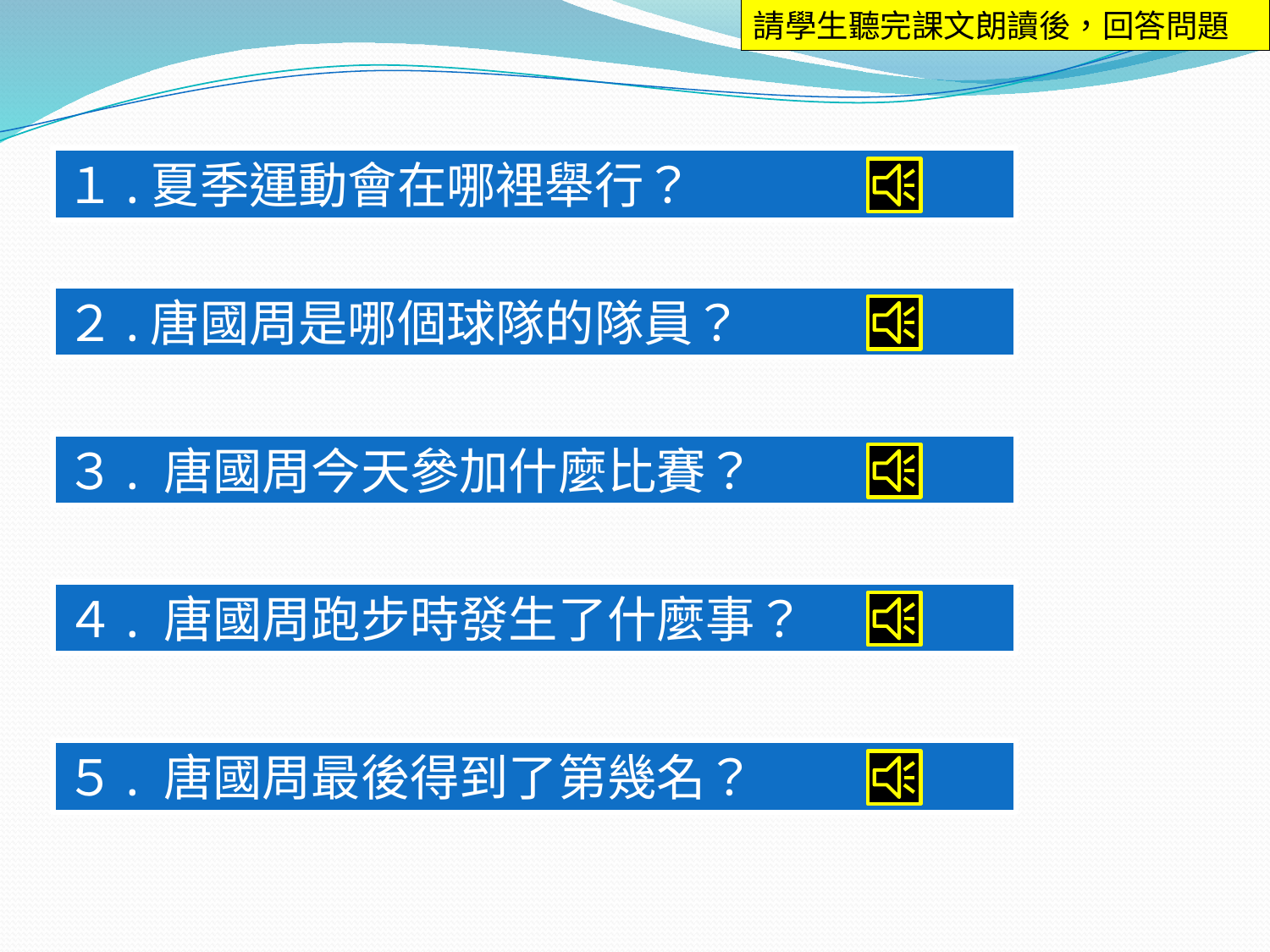

請學生聽完課文朗讀後，回答問題
１.夏季運動會在哪裡舉行？

２.唐國周是哪個球隊的隊員？

３. 唐國周今天參加什麼比賽？

４. 唐國周跑步時發生了什麼事？

５. 唐國周最後得到了第幾名？